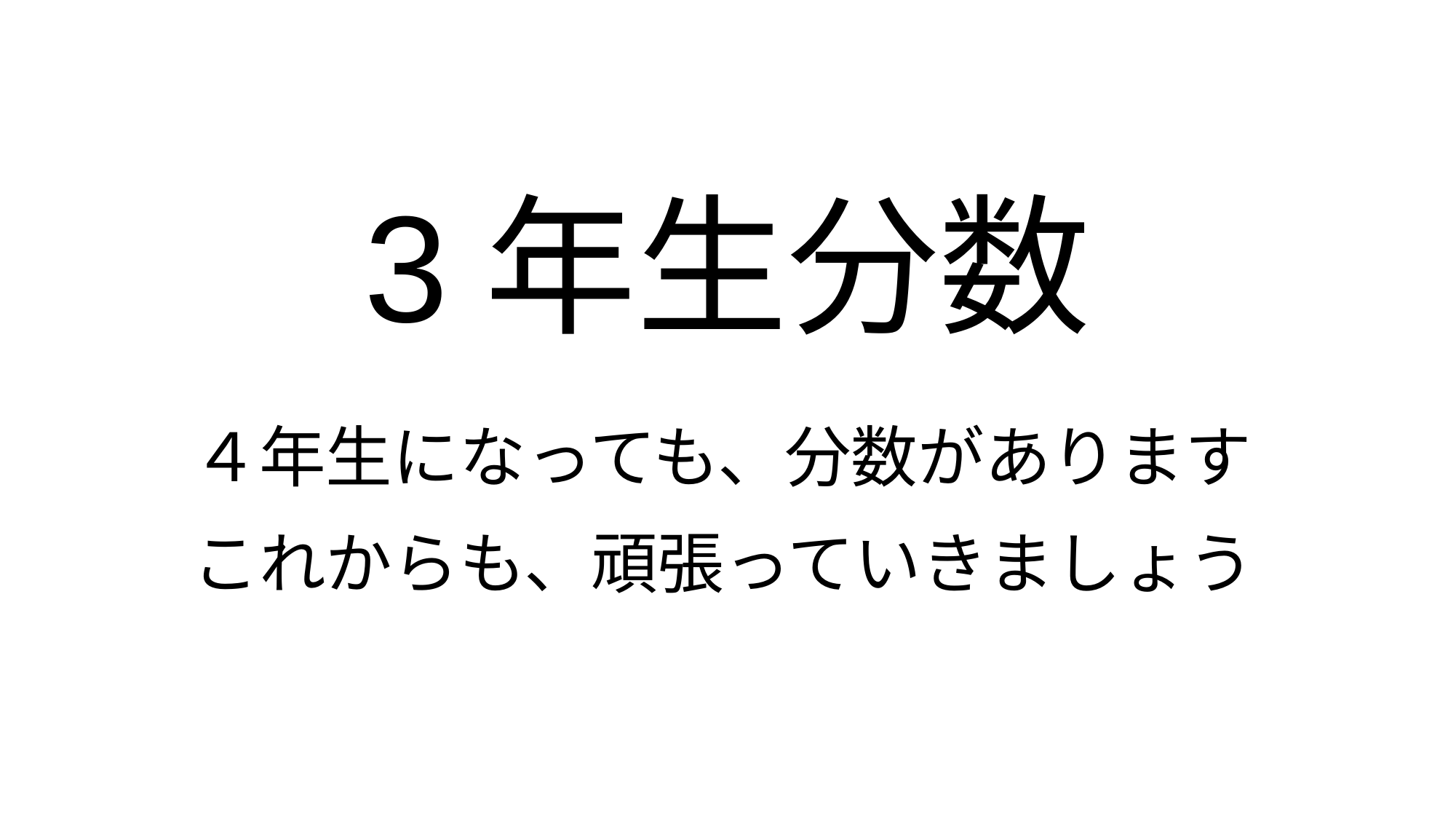

# 3年生分数
４年生になっても、分数があります
これからも、頑張っていきましょう